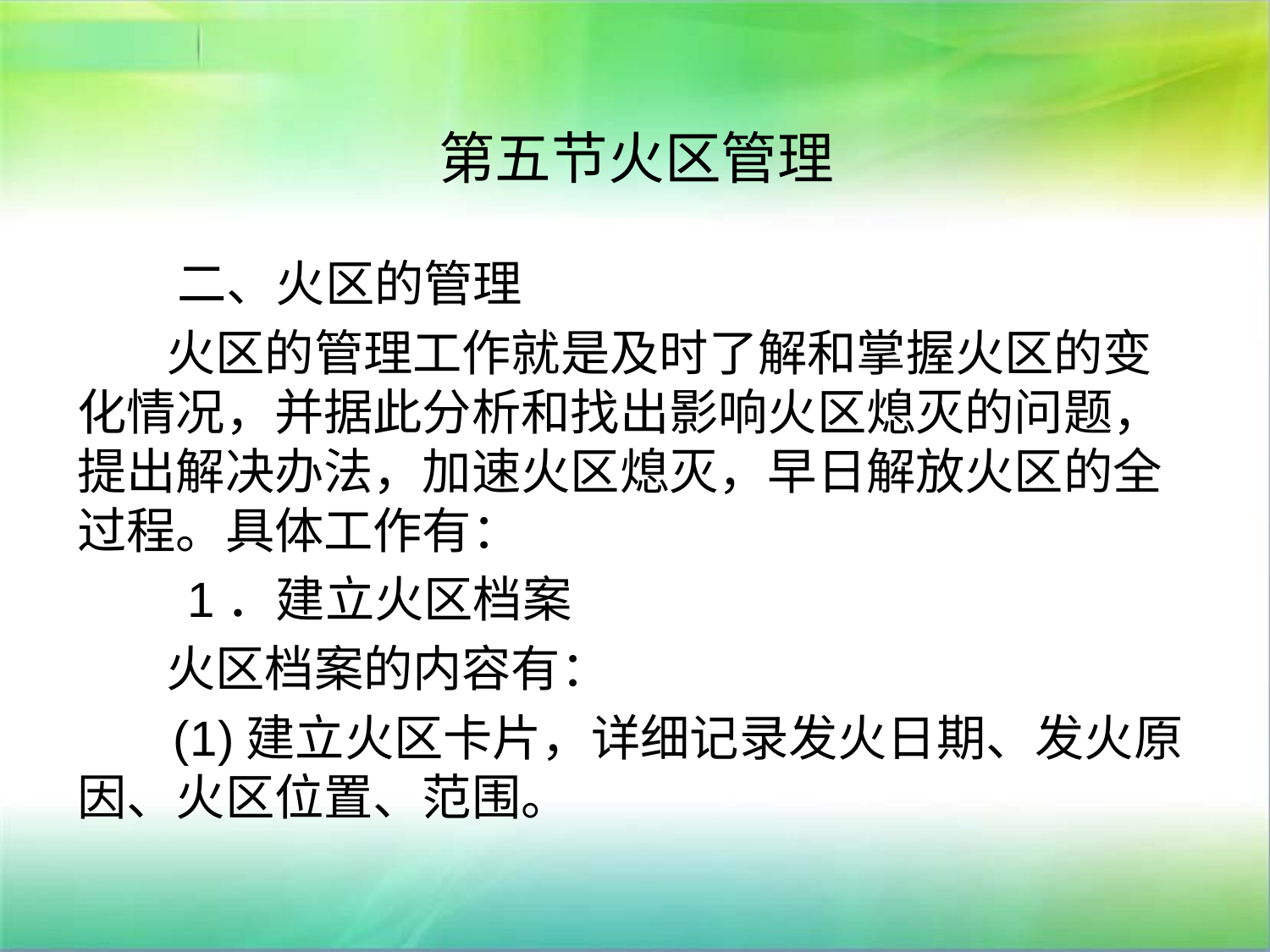

# 第五节火区管理
        二、火区的管理
       火区的管理工作就是及时了解和掌握火区的变化情况，并据此分析和找出影响火区熄灭的问题，提出解决办法，加速火区熄灭，早日解放火区的全过程。具体工作有：
        1．建立火区档案
       火区档案的内容有：
       (1)建立火区卡片，详细记录发火日期、发火原因、火区位置、范围。